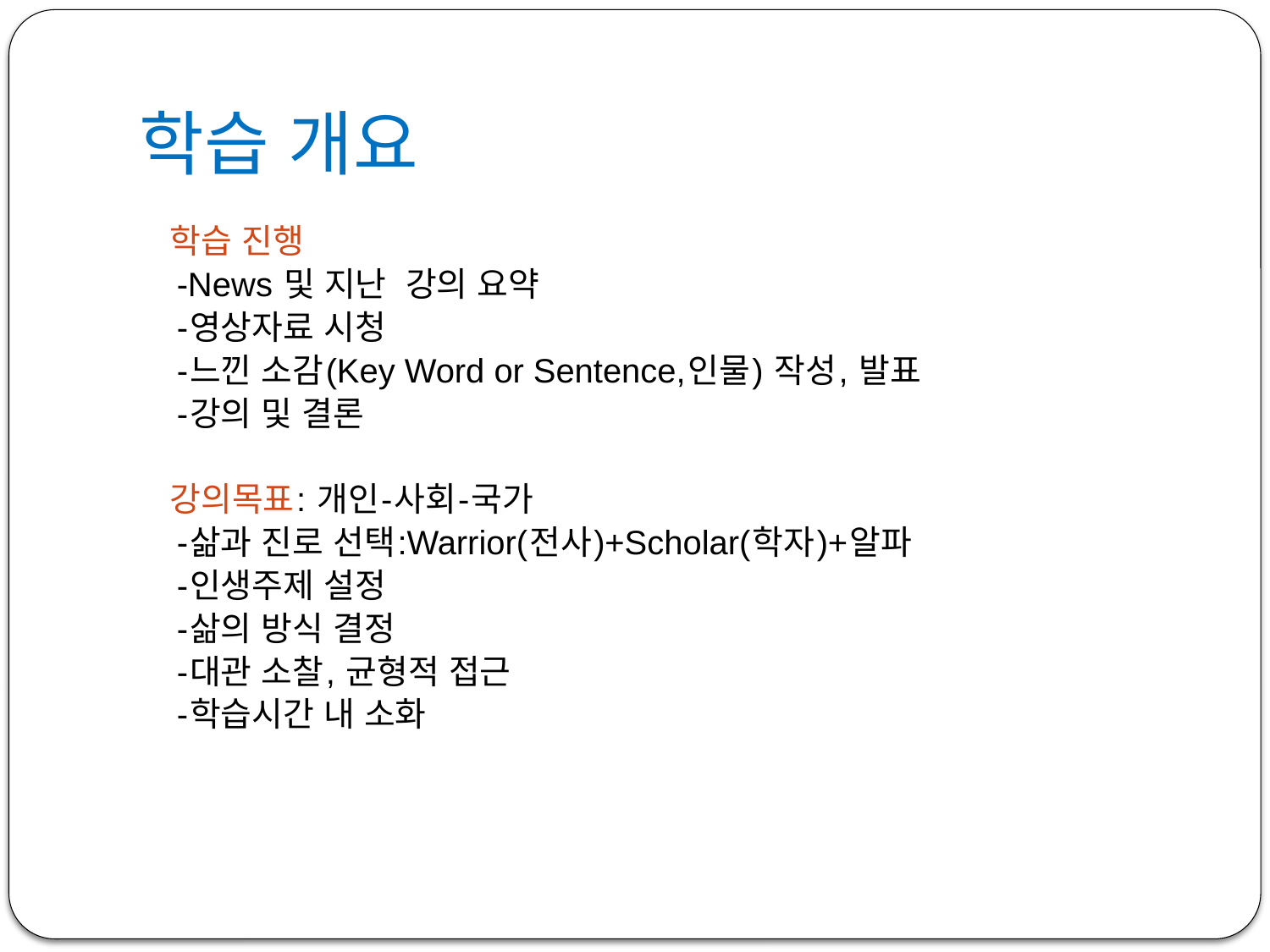

# 학습 개요

   학습 진행
    -News 및 지난  강의 요약
    -영상자료 시청
    -느낀 소감(Key Word or Sentence,인물) 작성, 발표
    -강의 및 결론

   강의목표: 개인-사회-국가
    -삶과 진로 선택:Warrior(전사)+Scholar(학자)+알파
    -인생주제 설정
    -삶의 방식 결정
    -대관 소찰, 균형적 접근
    -학습시간 내 소화